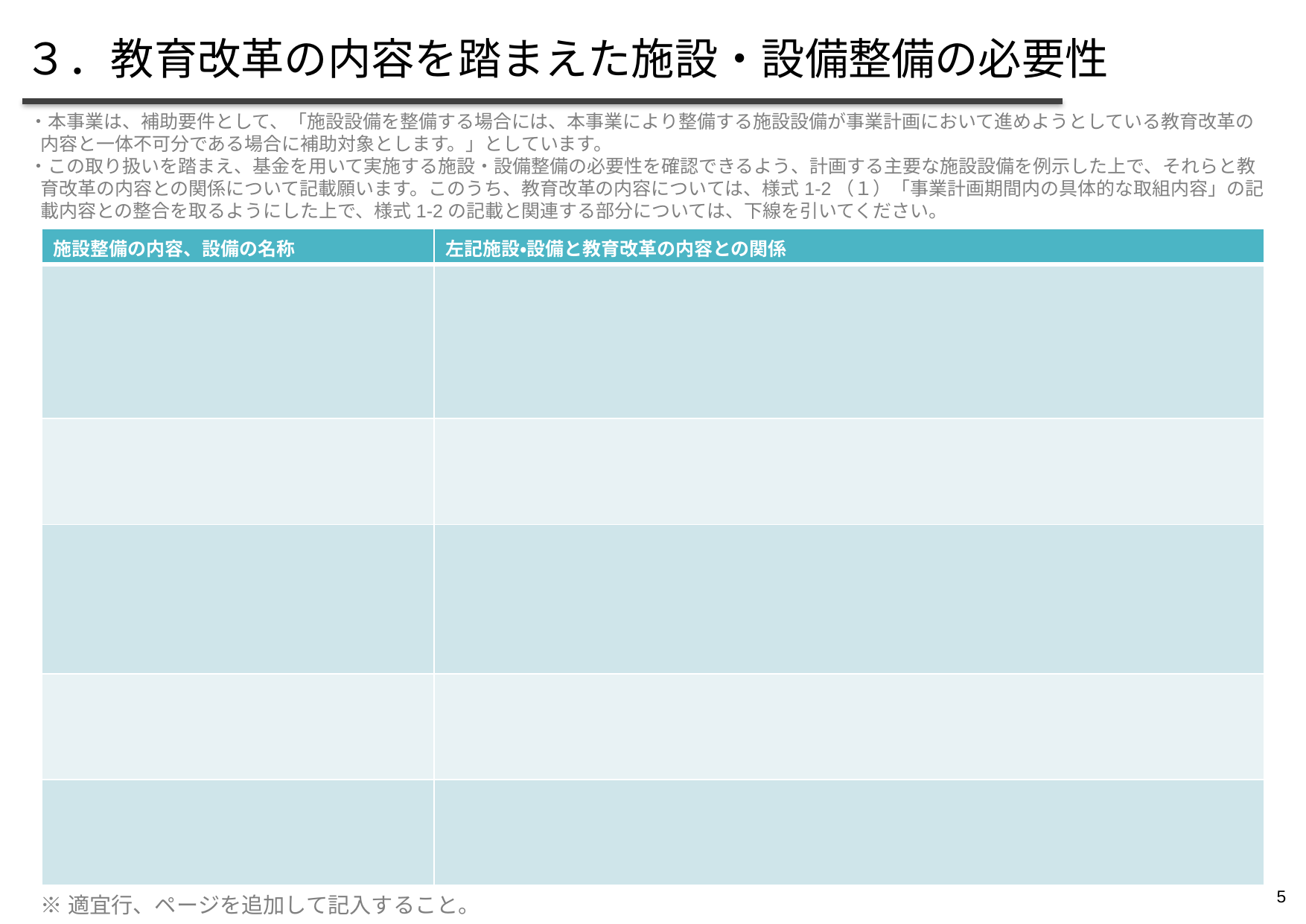

３．教育改革の内容を踏まえた施設・設備整備の必要性
・本事業は、補助要件として、「施設設備を整備する場合には、本事業により整備する施設設備が事業計画において進めようとしている教育改革の内容と一体不可分である場合に補助対象とします。」としています。
・この取り扱いを踏まえ、基金を用いて実施する施設・設備整備の必要性を確認できるよう、計画する主要な施設設備を例示した上で、それらと教育改革の内容との関係について記載願います。このうち、教育改革の内容については、様式1-2（１）「事業計画期間内の具体的な取組内容」の記載内容との整合を取るようにした上で、様式1-2の記載と関連する部分については、下線を引いてください。

| 施設整備の内容、設備の名称 | 左記施設・設備と教育改革の内容との関係 |
| --- | --- |
|  |  |
|  |  |
|  |  |
|  |  |
|  |  |
※適宜行、ページを追加して記入すること。